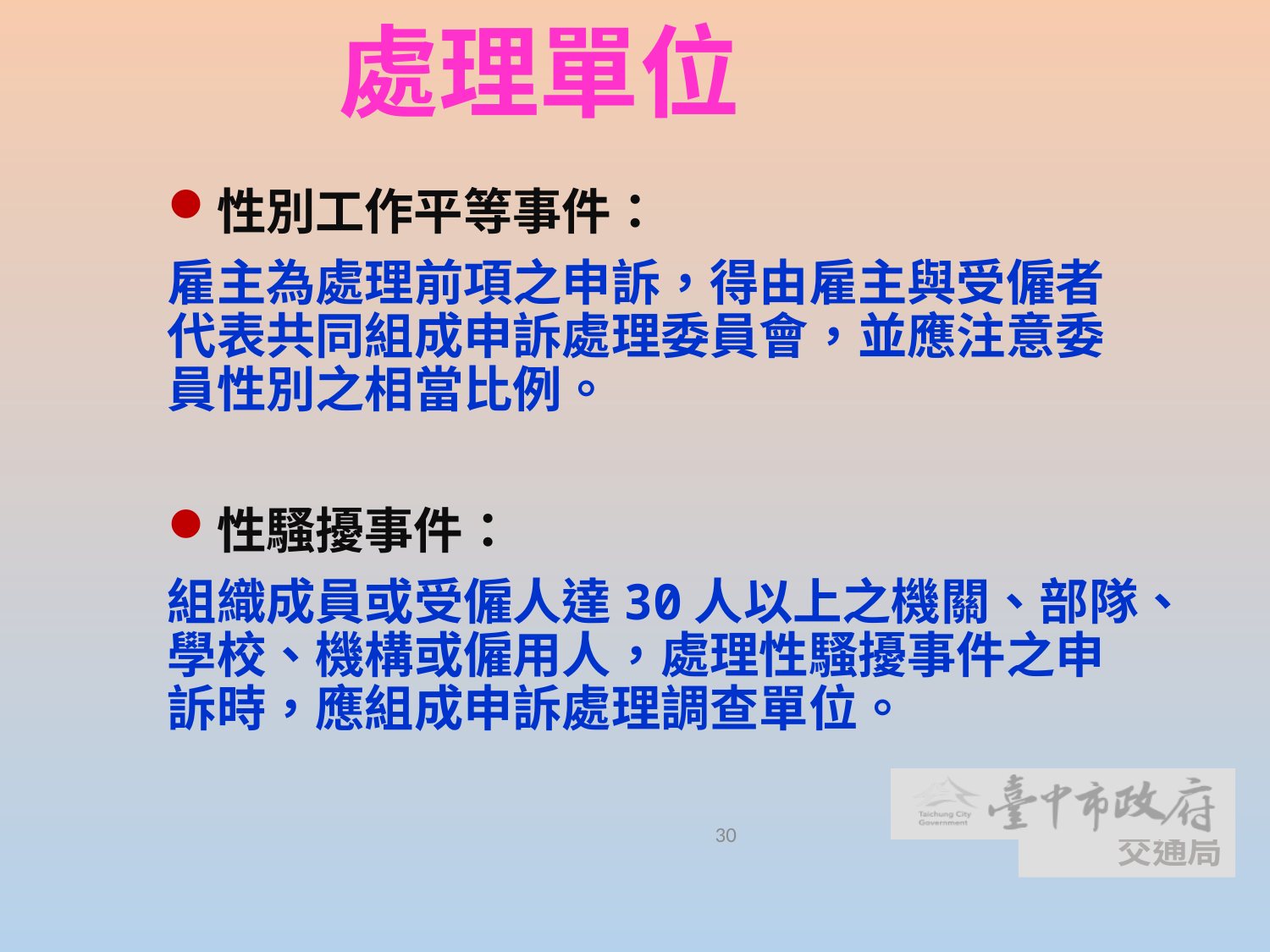

處理單位
性別工作平等事件：
雇主為處理前項之申訴，得由雇主與受僱者代表共同組成申訴處理委員會，並應注意委員性別之相當比例。

性騷擾事件：
組織成員或受僱人達30人以上之機關、部隊、學校、機構或僱用人，處理性騷擾事件之申訴時，應組成申訴處理調查單位。
30